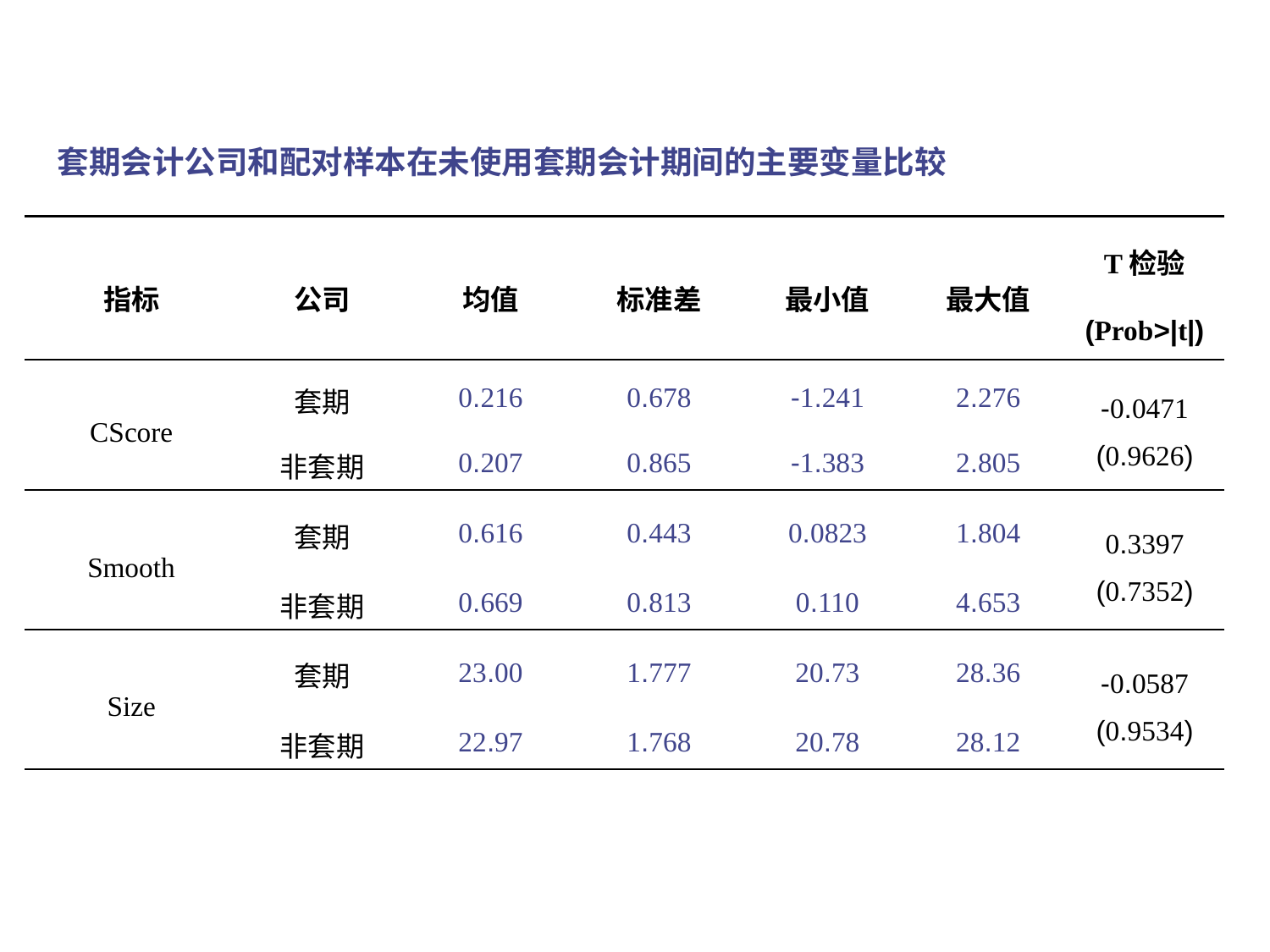

套期会计公司和配对样本在未使用套期会计期间的主要变量比较
| 指标 | 公司 | 均值 | 标准差 | 最小值 | 最大值 | T检验 |
| --- | --- | --- | --- | --- | --- | --- |
|  |  |  |  |  |  | (Prob>|t|) |
| CScore | 套期 | 0.216 | 0.678 | -1.241 | 2.276 | -0.0471 (0.9626) |
|  | 非套期 | 0.207 | 0.865 | -1.383 | 2.805 |  |
| Smooth | 套期 | 0.616 | 0.443 | 0.0823 | 1.804 | 0.3397 (0.7352) |
|  | 非套期 | 0.669 | 0.813 | 0.110 | 4.653 |  |
| Size | 套期 | 23.00 | 1.777 | 20.73 | 28.36 | -0.0587 (0.9534) |
|  | 非套期 | 22.97 | 1.768 | 20.78 | 28.12 |  |